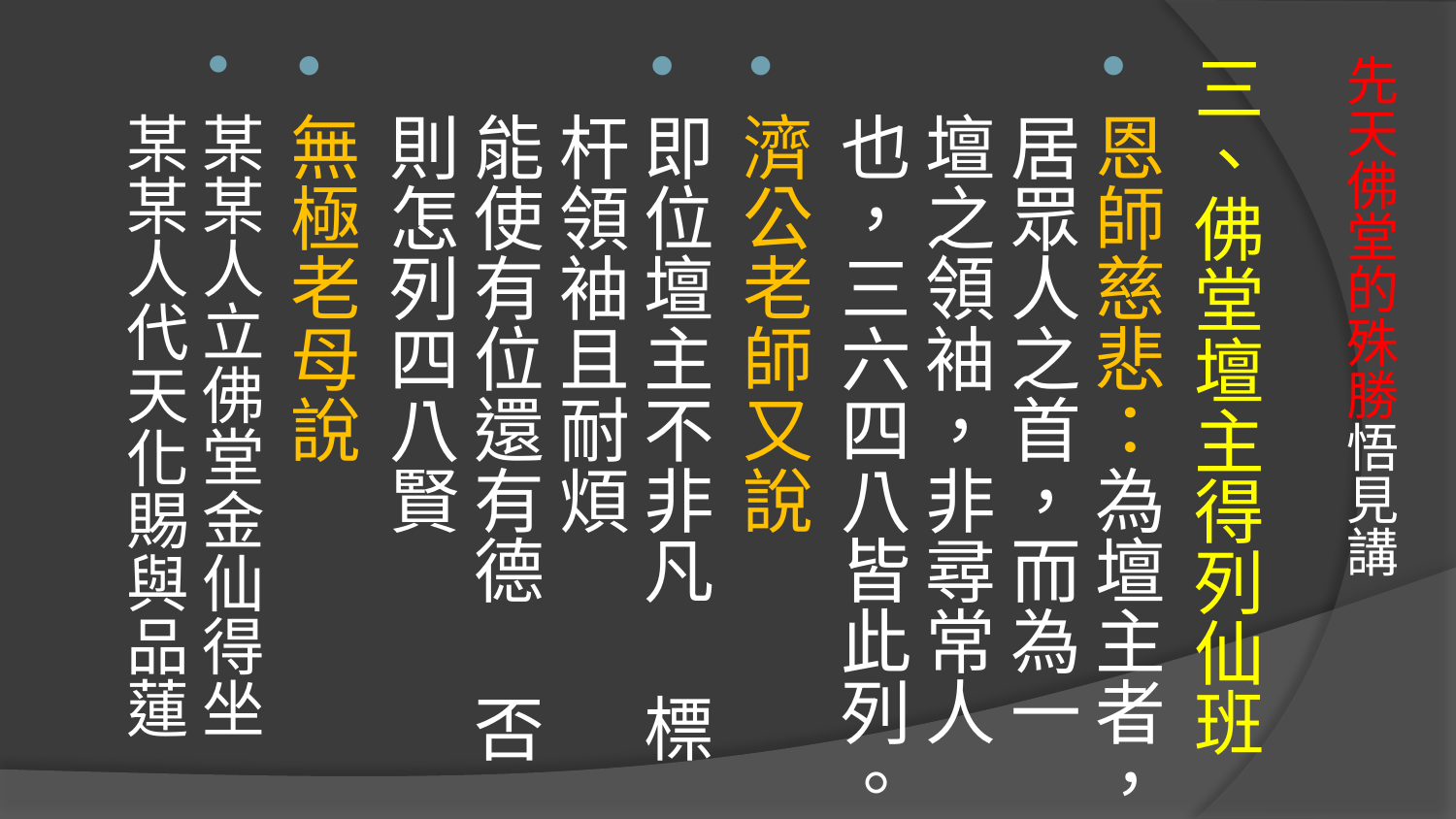

三、佛堂壇主得列仙班
恩師慈悲：為壇主者，居眾人之首，而為一壇之領袖，非尋常人也，三六四八皆此列。
濟公老師又說
即位壇主不非凡　 標杆領袖且耐煩
能使有位還有德　 否則怎列四八賢
無極老母說
某某人立佛堂金仙得坐某某人代天化賜與品蓮

# 先天佛堂的殊勝悟見講